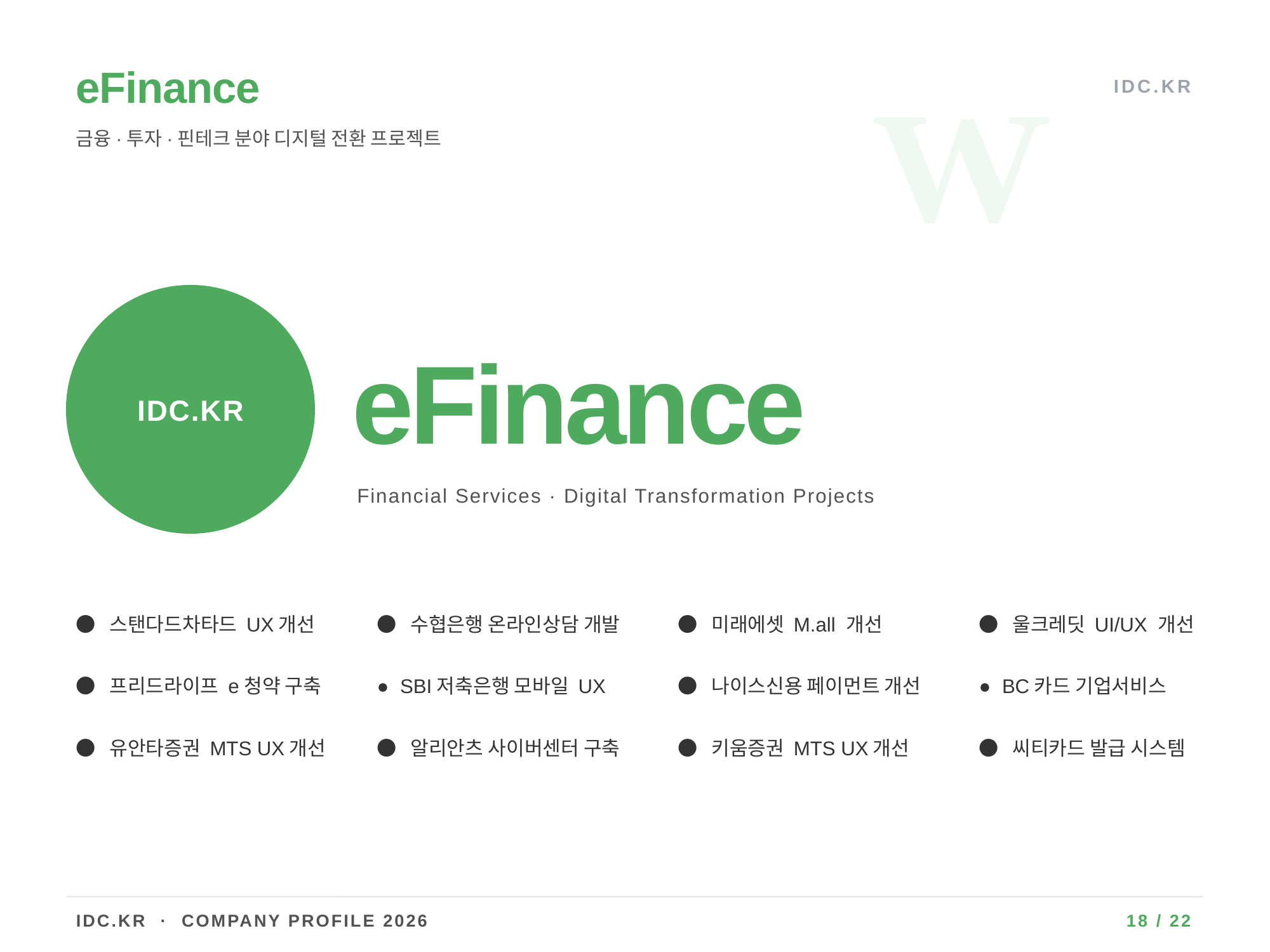

W
eFinance
IDC.KR
금융·투자·핀테크 분야 디지털 전환 프로젝트

IDC.KR
eFinance
Financial Services · Digital Transformation Projects
●  스탠다드차타드 UX개선
●  수협은행 온라인상담 개발
●  미래에셋 M.all 개선
●  울크레딧 UI/UX 개선
●  프리드라이프 e청약 구축
●  SBI저축은행 모바일 UX
●  나이스신용 페이먼트 개선
●  BC카드 기업서비스
●  유안타증권 MTS UX개선
●  알리안츠 사이버센터 구축
●  키움증권 MTS UX개선
●  씨티카드 발급 시스템

IDC.KR  ·  COMPANY PROFILE 2026
18 / 22